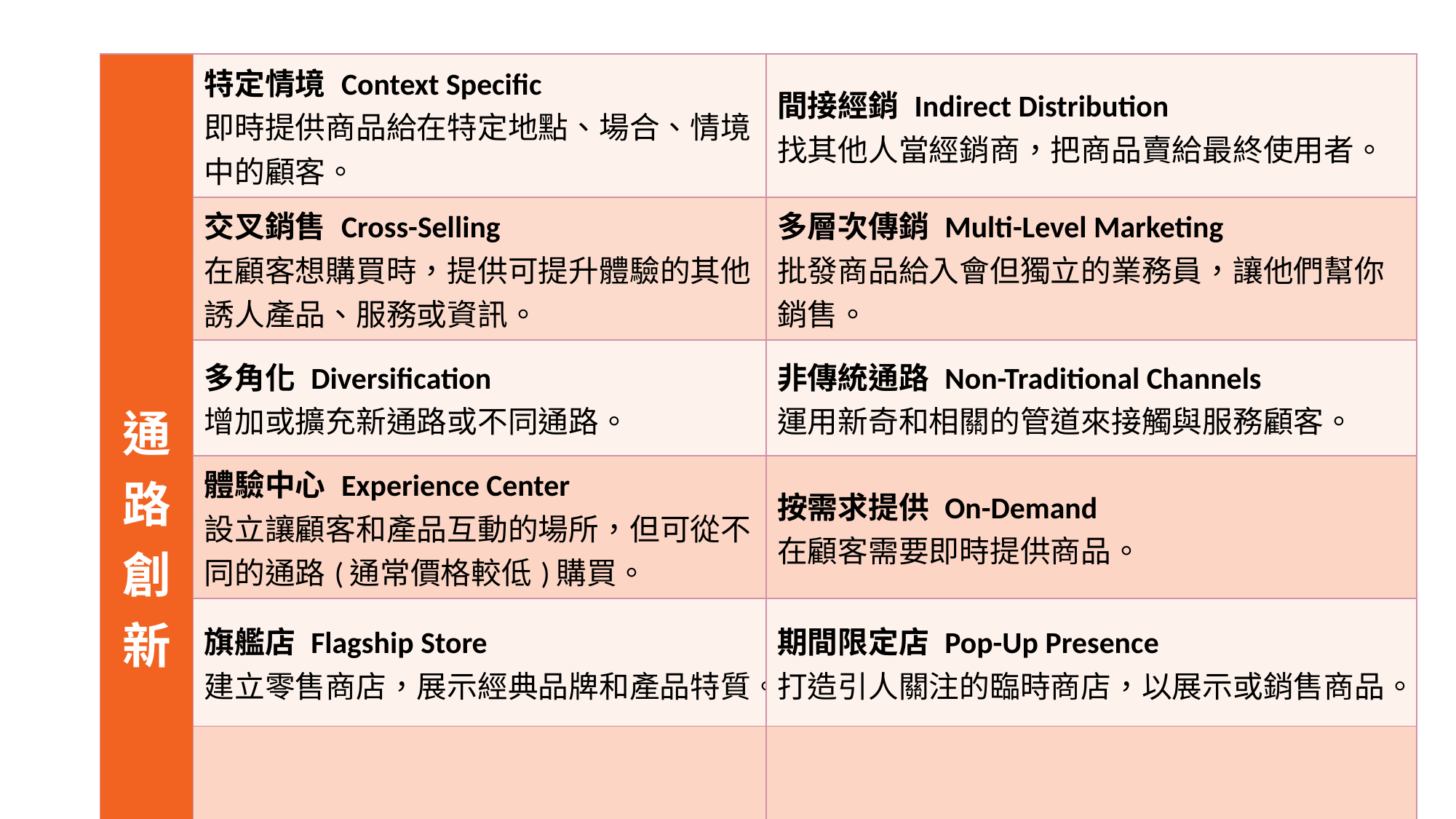

#
| 通路創新 | 特定情境 Context Specific 即時提供商品給在特定地點、場合、情境中的顧客。 | 間接經銷 Indirect Distribution 找其他人當經銷商，把商品賣給最終使用者。 |
| --- | --- | --- |
|  | 交叉銷售 Cross-Selling 在顧客想購買時，提供可提升體驗的其他誘人產品、服務或資訊。 | 多層次傳銷 Multi-Level Marketing 批發商品給入會但獨立的業務員，讓他們幫你銷售。 |
|  | 多角化 Diversification 增加或擴充新通路或不同通路。 | 非傳統通路 Non-Traditional Channels 運用新奇和相關的管道來接觸與服務顧客。 |
|  | 體驗中心 Experience Center 設立讓顧客和產品互動的場所，但可從不同的通路(通常價格較低)購買。 | 按需求提供 On-Demand 在顧客需要即時提供商品。 |
|  | 旗艦店 Flagship Store 建立零售商店，展示經典品牌和產品特質。 | 期間限定店 Pop-Up Presence 打造引人關注的臨時商店，以展示或銷售商品。 |
|  | 直銷 Go Direct 跳過傳統零售通路，直接接觸顧客。 |  |